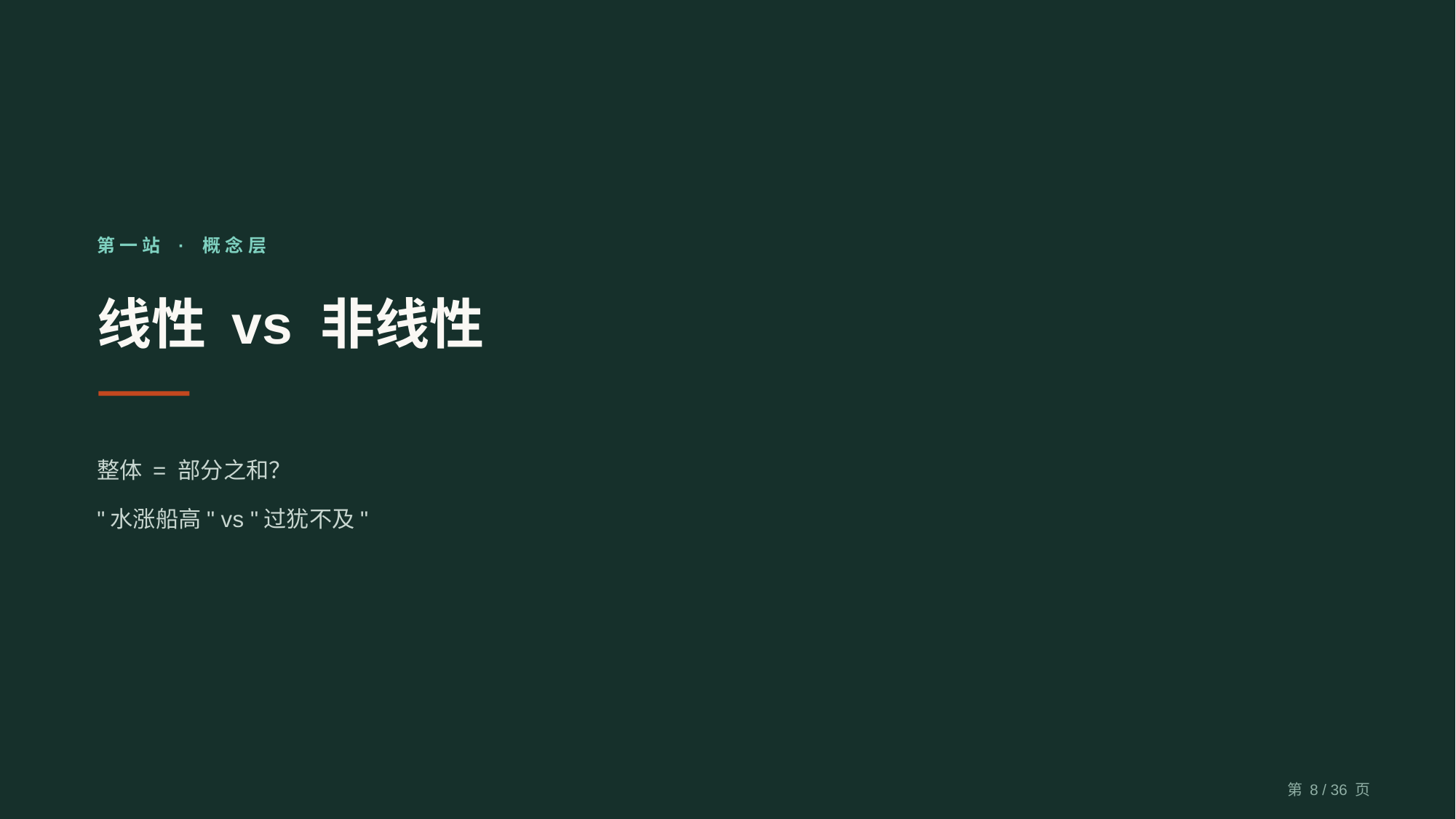

第一站 · 概念层
线性 vs 非线性

整体 = 部分之和？
"水涨船高" vs "过犹不及"
第 8 / 36 页